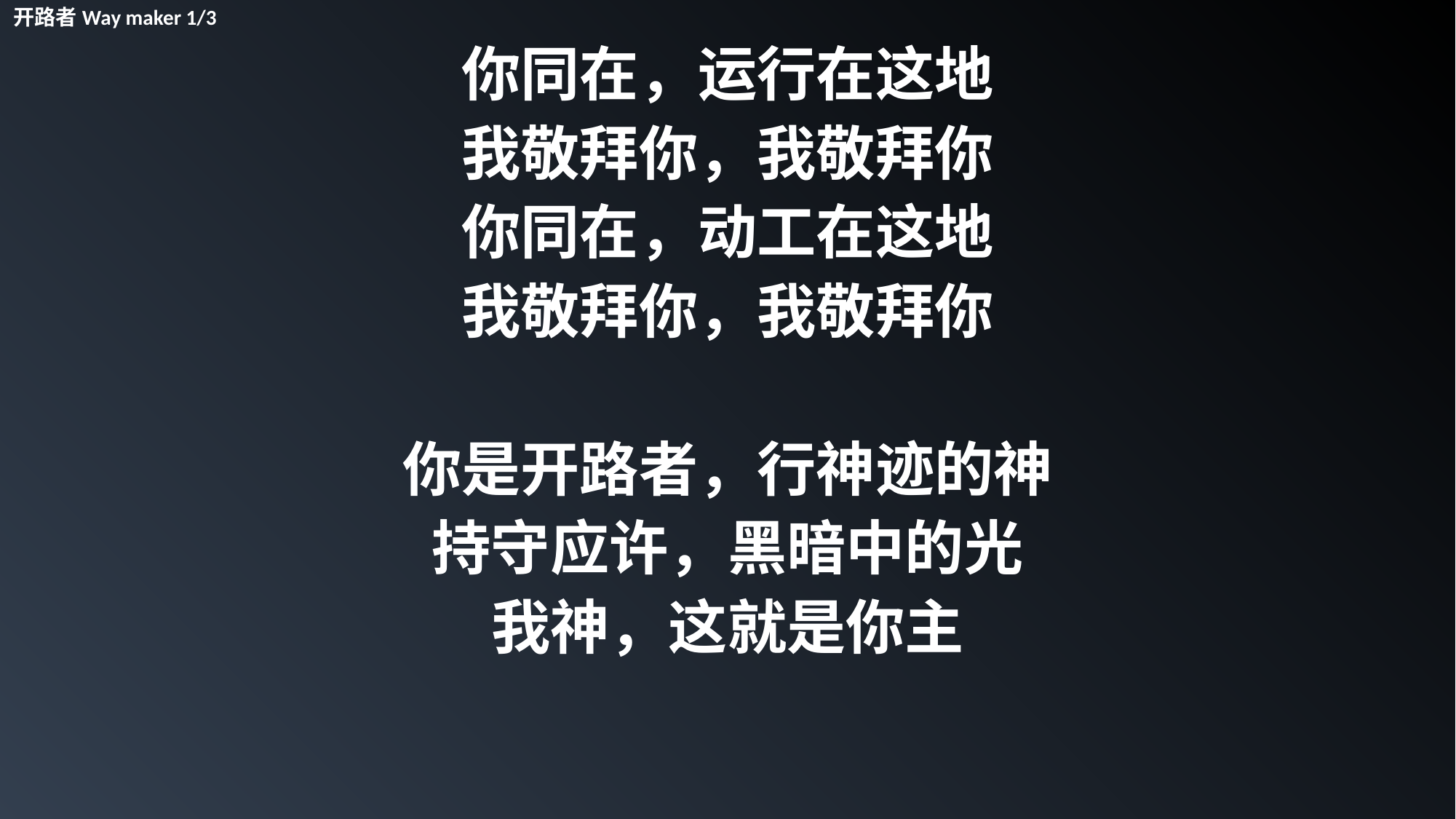

开路者Way maker 1/3
你同在，运行在这地
我敬拜你，我敬拜你
你同在，动工在这地
我敬拜你，我敬拜你

你是开路者，行神迹的神
持守应许，黑暗中的光
我神，这就是你主